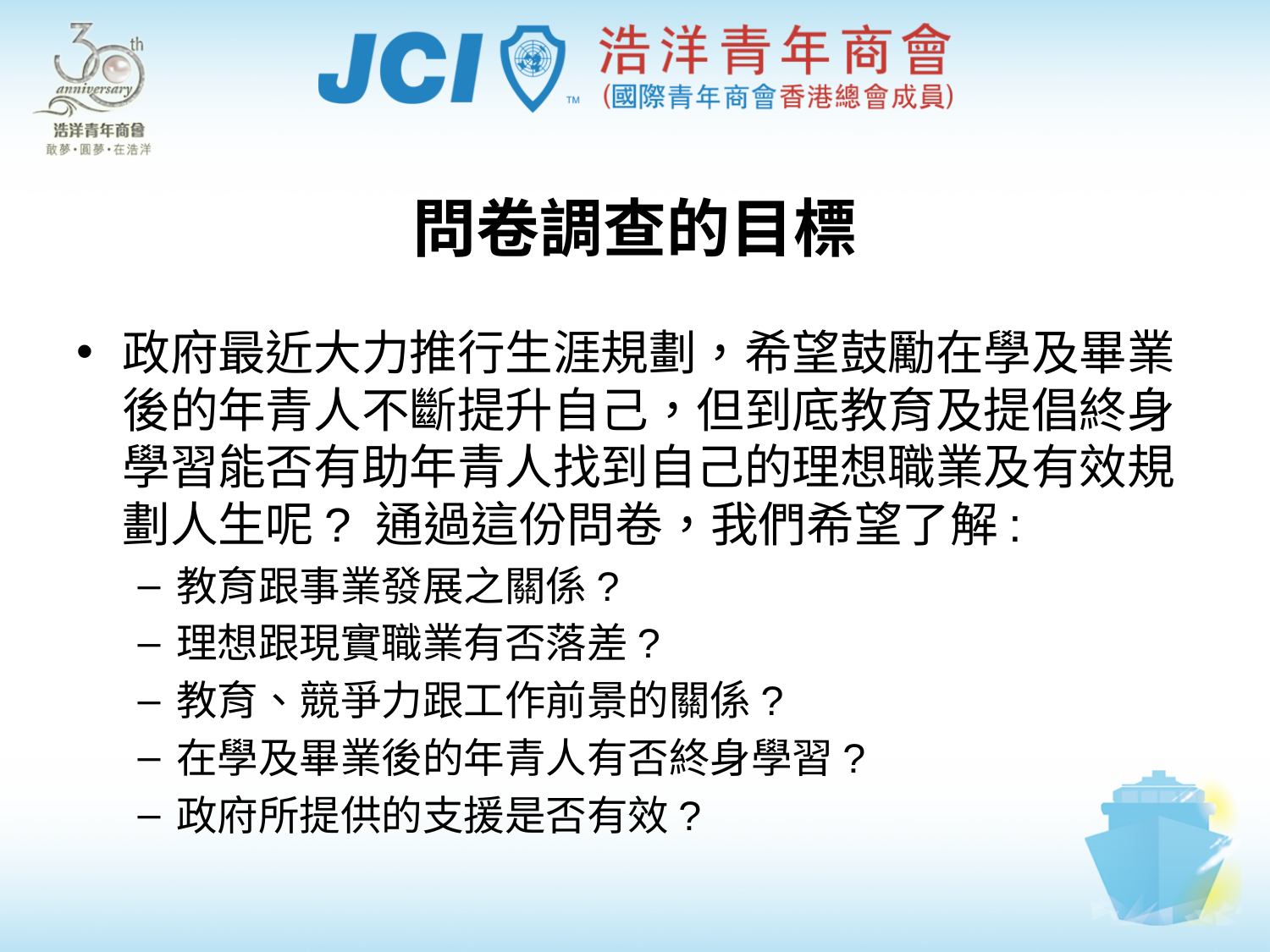

# 問卷調查的目標
政府最近大力推行生涯規劃，希望鼓勵在學及畢業後的年青人不斷提升自己，但到底教育及提倡終身學習能否有助年青人找到自己的理想職業及有效規劃人生呢? 通過這份問卷，我們希望了解:
教育跟事業發展之關係?
理想跟現實職業有否落差?
教育、競爭力跟工作前景的關係?
在學及畢業後的年青人有否終身學習?
政府所提供的支援是否有效?